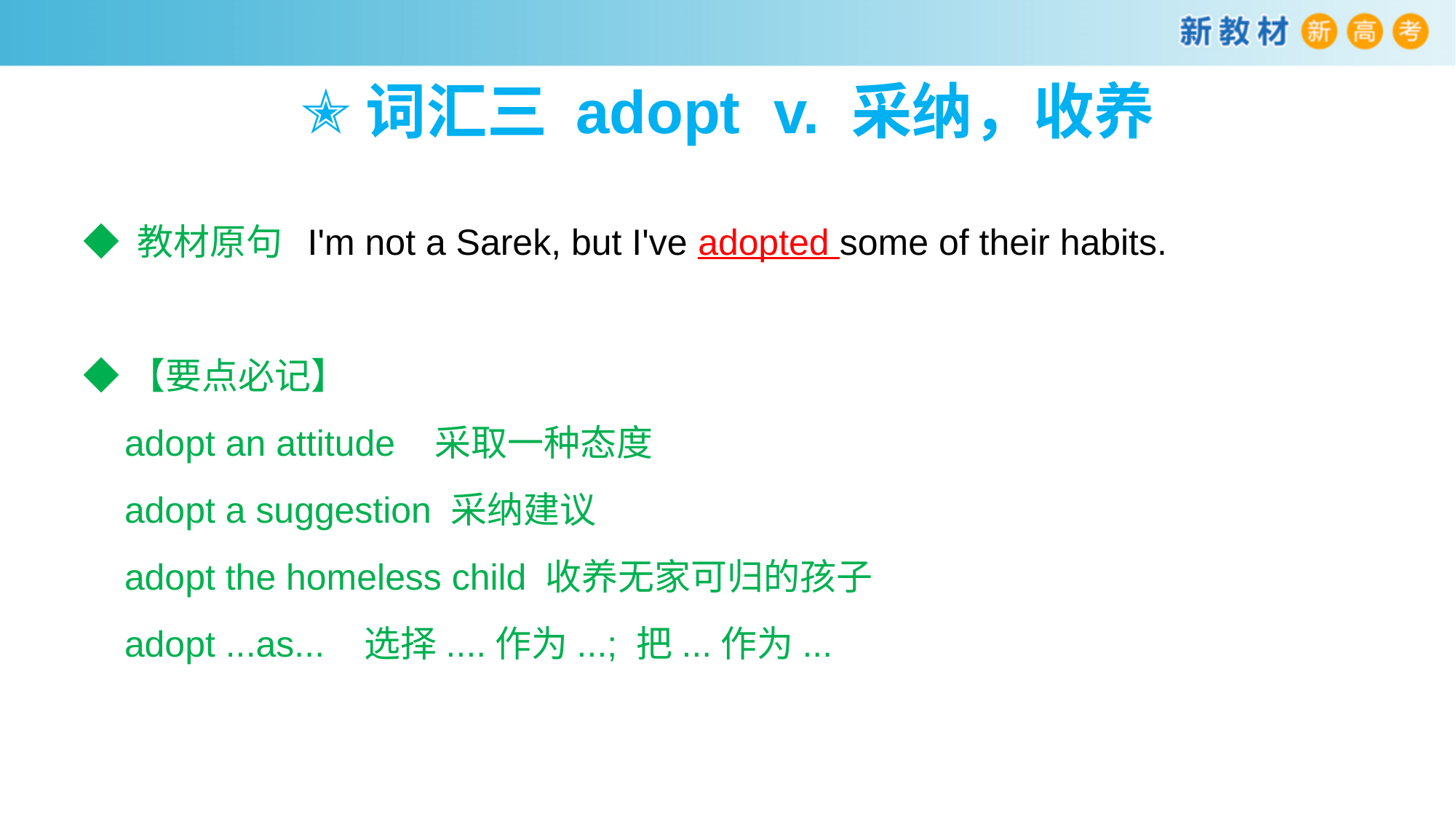

# ✭词汇三 adopt  v. 采纳，收养
◆ 教材原句  I'm not a Sarek, but I've adopted some of their habits.

◆【要点必记】
    adopt an attitude   采取一种态度
    adopt a suggestion 采纳建议
    adopt the homeless child 收养无家可归的孩子
    adopt ...as...   选择....作为...; 把...作为...